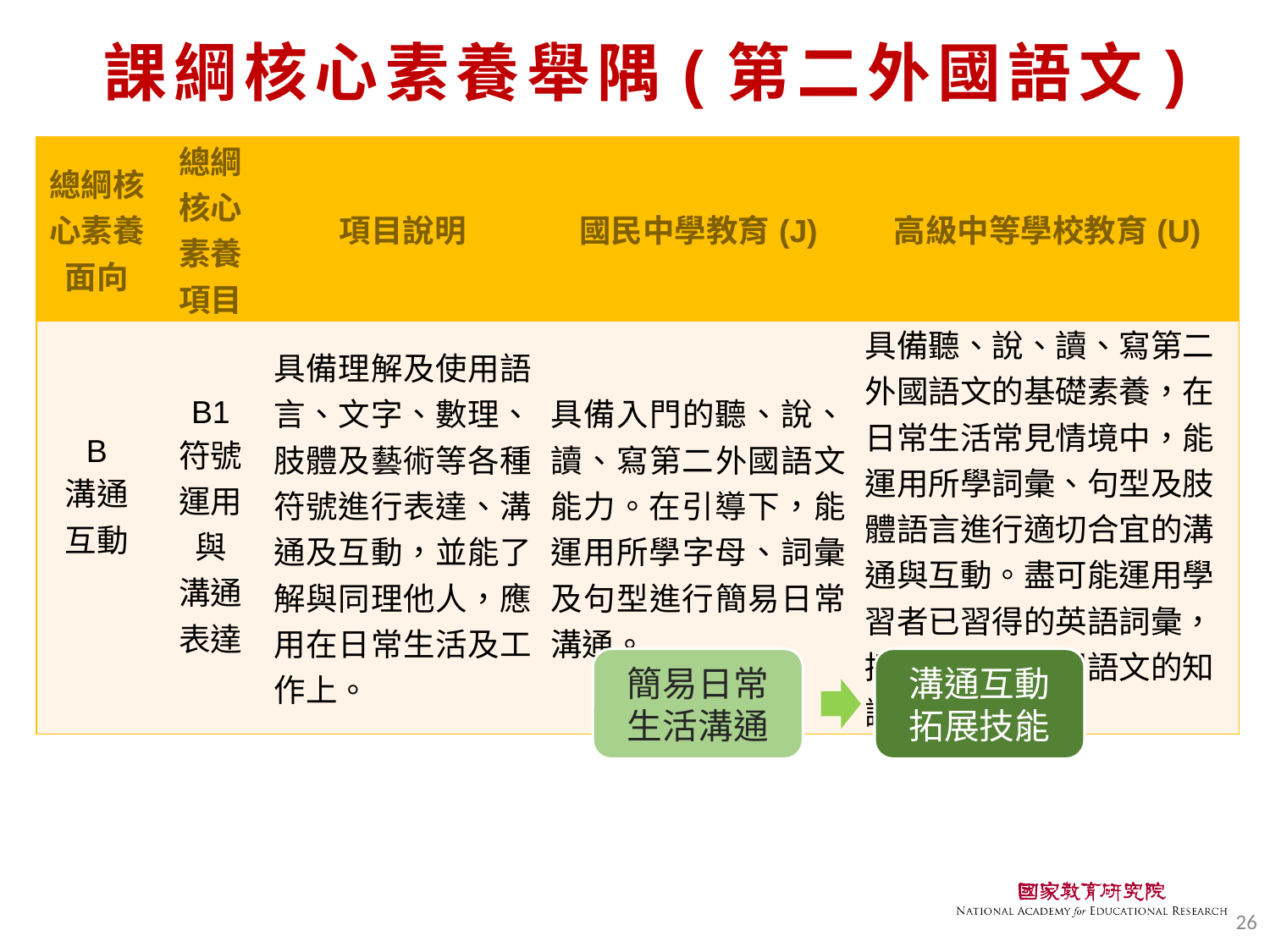

# 課綱核心素養舉隅(第二外國語文)
| 總綱核心素養面向 | 總綱 核心 素養 項目 | 項目說明 | 國民中學教育(J) | 高級中等學校教育(U) |
| --- | --- | --- | --- | --- |
| B 溝通 互動 | B1 符號運用 與 溝通表達 | 具備理解及使用語言、文字、數理、肢體及藝術等各種符號進行表達、溝通及互動，並能了解與同理他人，應用在日常生活及工作上。 | 具備入門的聽、說、讀、寫第二外國語文能力。在引導下，能運用所學字母、詞彙及句型進行簡易日常溝通。 | 具備聽、說、讀、寫第二外國語文的基礎素養，在日常生活常見情境中，能運用所學詞彙、句型及肢體語言進行適切合宜的溝通與互動。盡可能運用學習者已習得的英語詞彙，擴張其第二外國語文的知識技能。 |
簡易日常生活溝通
溝通互動拓展技能

26